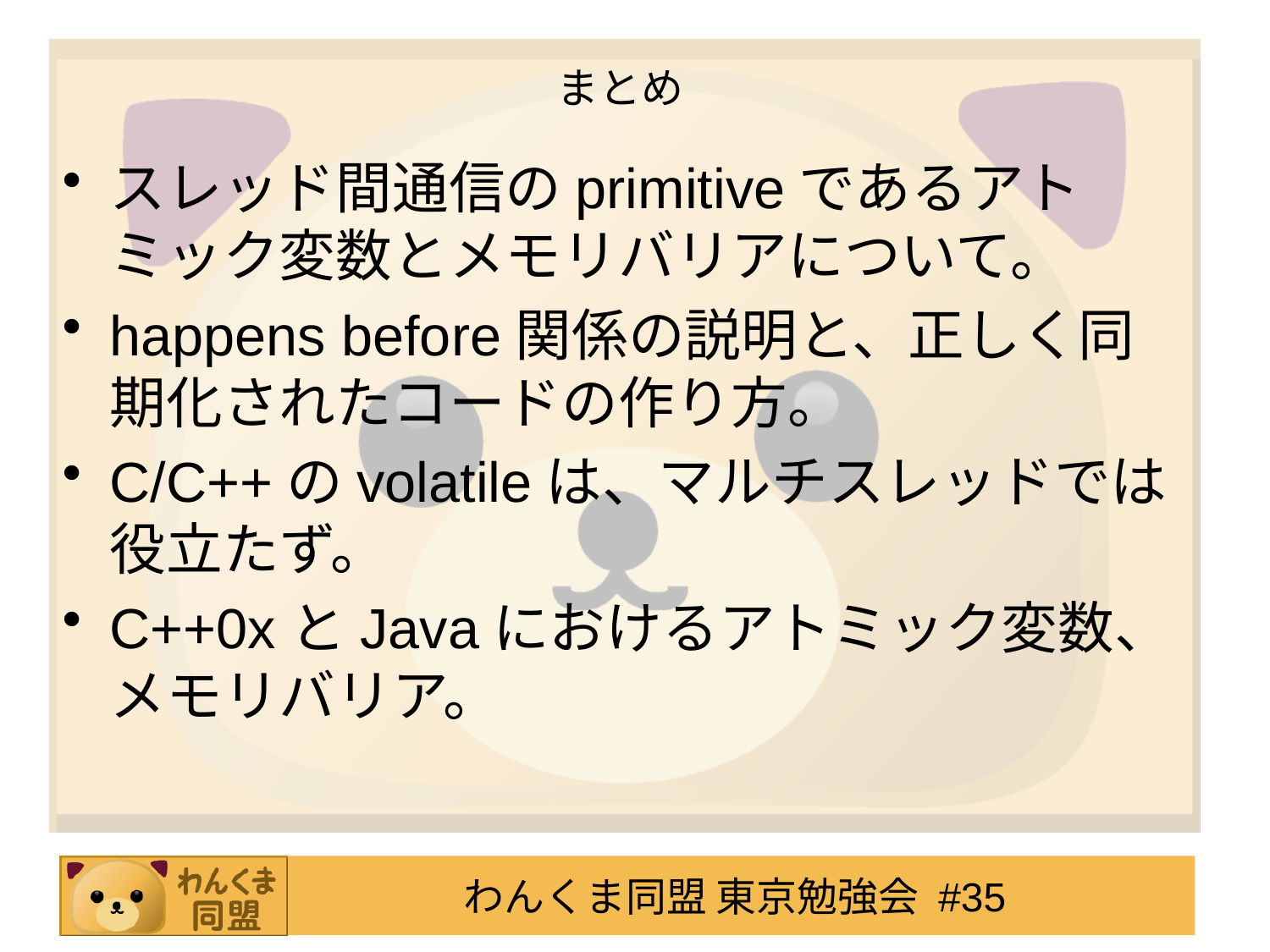

# まとめ
スレッド間通信のprimitiveであるアトミック変数とメモリバリアについて。
happens before関係の説明と、正しく同期化されたコードの作り方。
C/C++のvolatileは、マルチスレッドでは役立たず。
C++0xとJavaにおけるアトミック変数、メモリバリア。